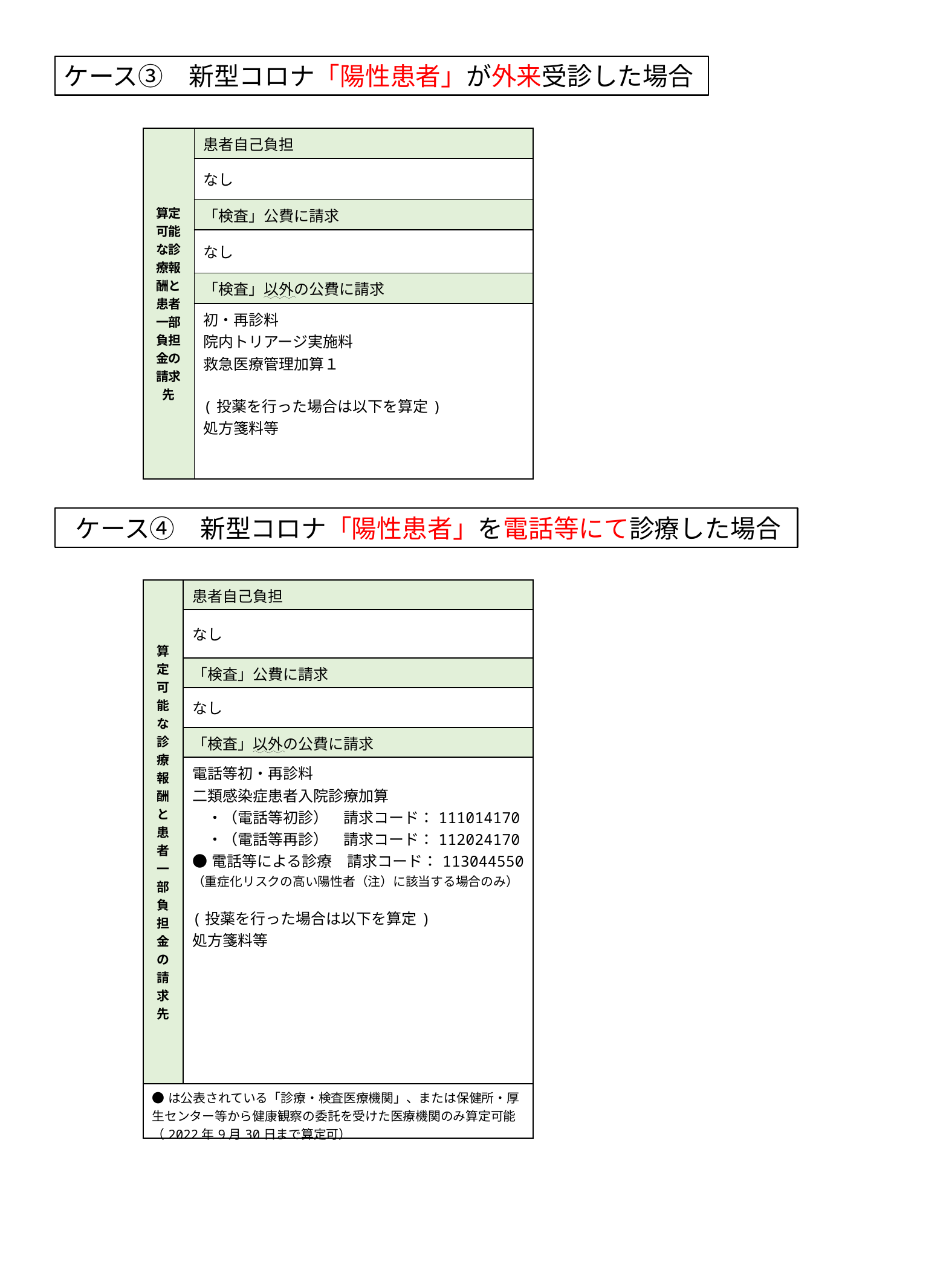

ケース③　新型コロナ「陽性患者」が外来受診した場合
| 算定可能な診療報酬と患者一部負担金の請求先 | 患者自己負担 |
| --- | --- |
|  | なし |
|  | 「検査」公費に請求 |
|  | なし |
|  | 「検査」以外の公費に請求 |
|  | 初・再診料 院内トリアージ実施料 救急医療管理加算１ (投薬を行った場合は以下を算定) 処方箋料等 |
 ケース④　新型コロナ「陽性患者」を電話等にて診療した場合
| 算定可能な診療報酬と患者一部負担金の請求先 | 患者自己負担 |
| --- | --- |
|  | なし |
|  | 「検査」公費に請求 |
|  | なし |
|  | 「検査」以外の公費に請求 |
|  | 電話等初・再診料 二類感染症患者入院診療加算 　・（電話等初診）　請求コード：111014170 　・（電話等再診）　請求コード：112024170 ●電話等による診療　請求コード：113044550 （重症化リスクの高い陽性者（注）に該当する場合のみ） (投薬を行った場合は以下を算定) 処方箋料等 |
| ●は公表されている「診療・検査医療機関」、または保健所・厚生センター等から健康観察の委託を受けた医療機関のみ算定可能（2022年9月30日まで算定可） | ●は公表されている「診療・検査医療機関」のみ算定可能（9月30日まで算定可） |